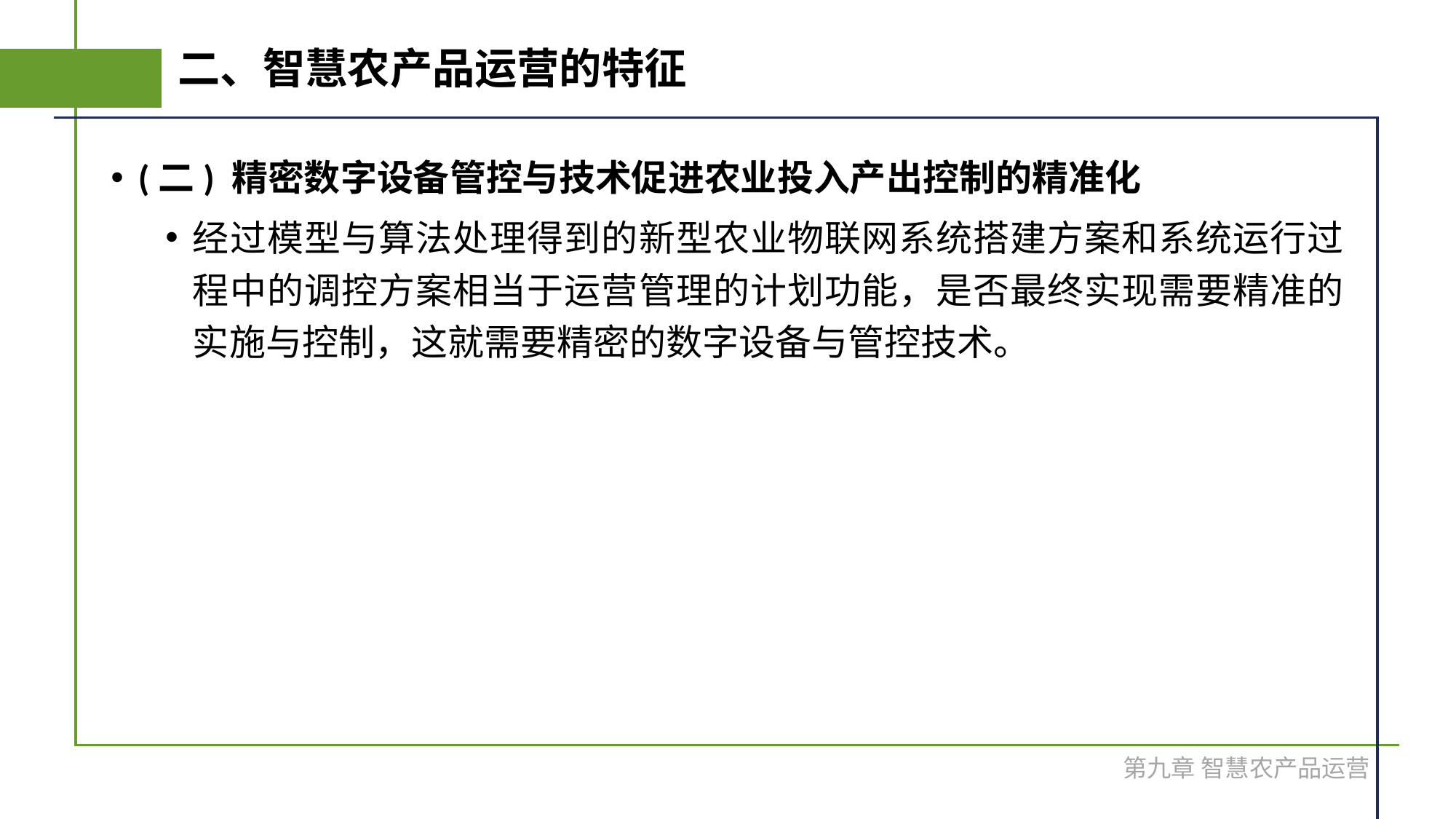

# 二、智慧农产品运营的特征
(二) 精密数字设备管控与技术促进农业投入产出控制的精准化
经过模型与算法处理得到的新型农业物联网系统搭建方案和系统运行过程中的调控方案相当于运营管理的计划功能，是否最终实现需要精准的实施与控制，这就需要精密的数字设备与管控技术。
第九章 智慧农产品运营